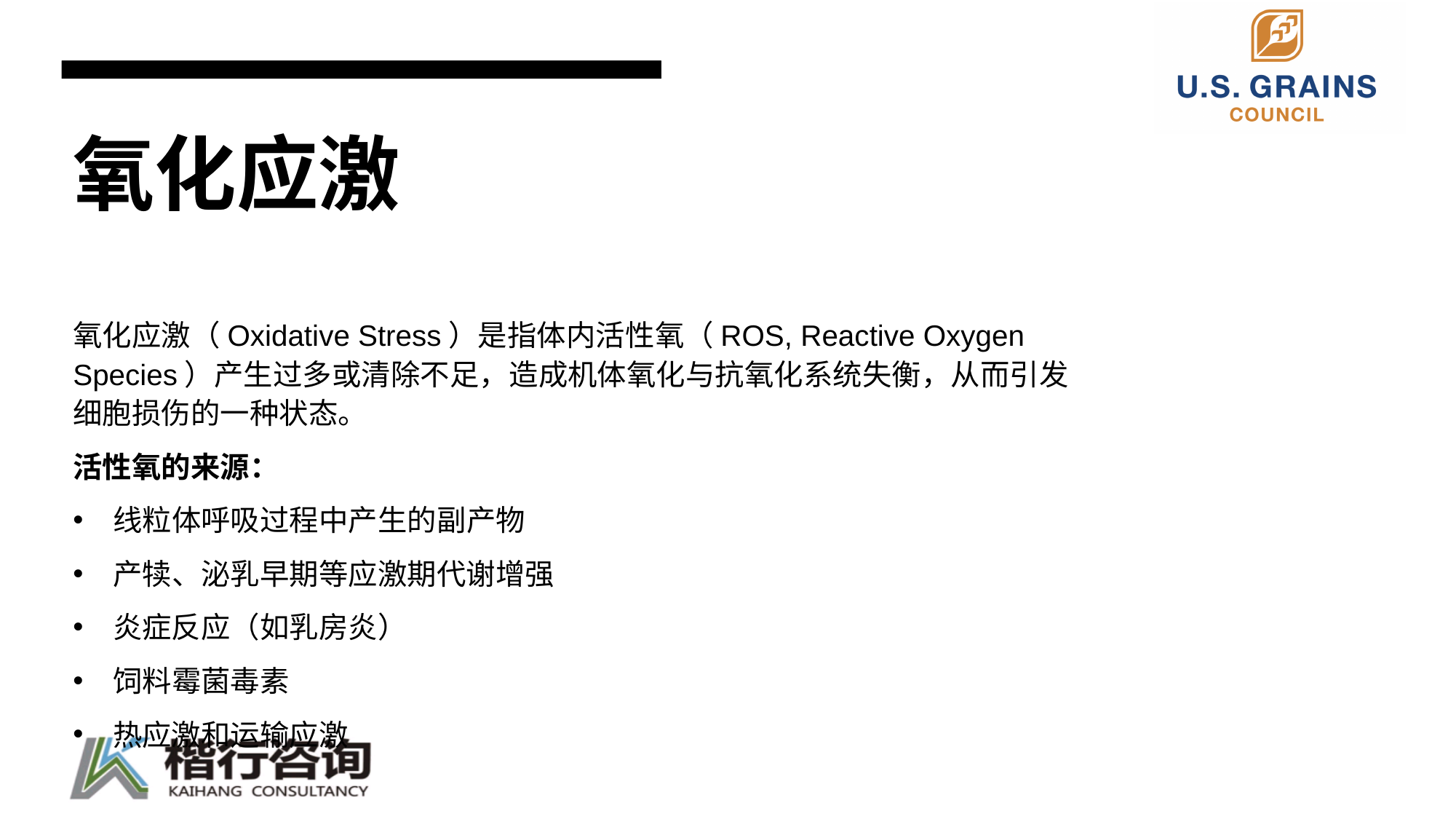

# 氧化应激
氧化应激（Oxidative Stress）是指体内活性氧（ROS, Reactive Oxygen Species）产生过多或清除不足，造成机体氧化与抗氧化系统失衡，从而引发细胞损伤的一种状态。
活性氧的来源：
线粒体呼吸过程中产生的副产物
产犊、泌乳早期等应激期代谢增强
炎症反应（如乳房炎）
饲料霉菌毒素
热应激和运输应激